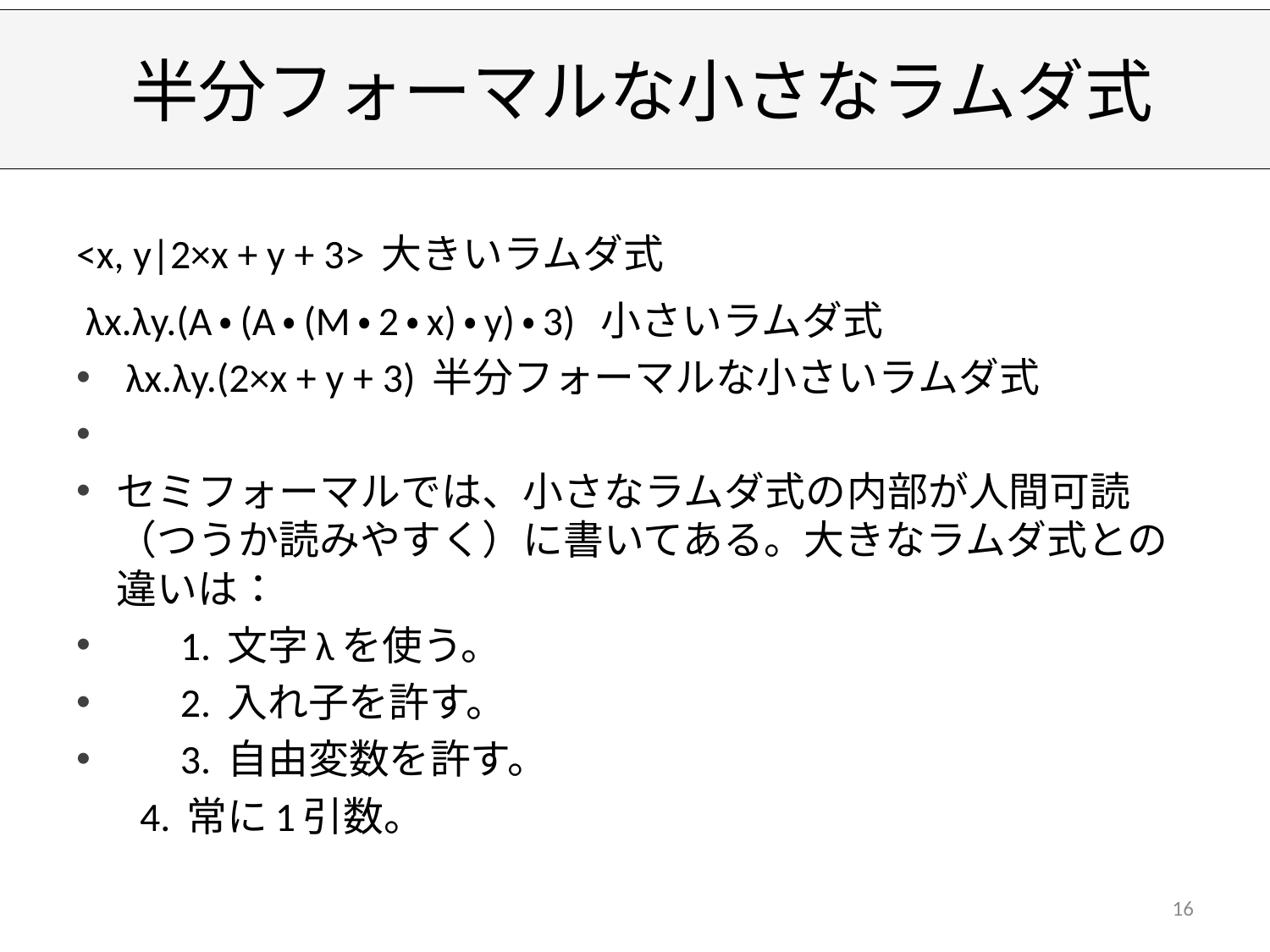

# 半分フォーマルな小さなラムダ式
<x, y|2×x + y + 3> 大きいラムダ式
 λx.λy.(A・(A・(M・2・x)・y)・3)  小さいラムダ式
 λx.λy.(2×x + y + 3) 半分フォーマルな小さいラムダ式

セミフォーマルでは、小さなラムダ式の内部が人間可読（つうか読みやすく）に書いてある。大きなラムダ式との違いは：
 　1. 文字λを使う。
 　2. 入れ子を許す。
 　3. 自由変数を許す。
 　4. 常に1引数。
16